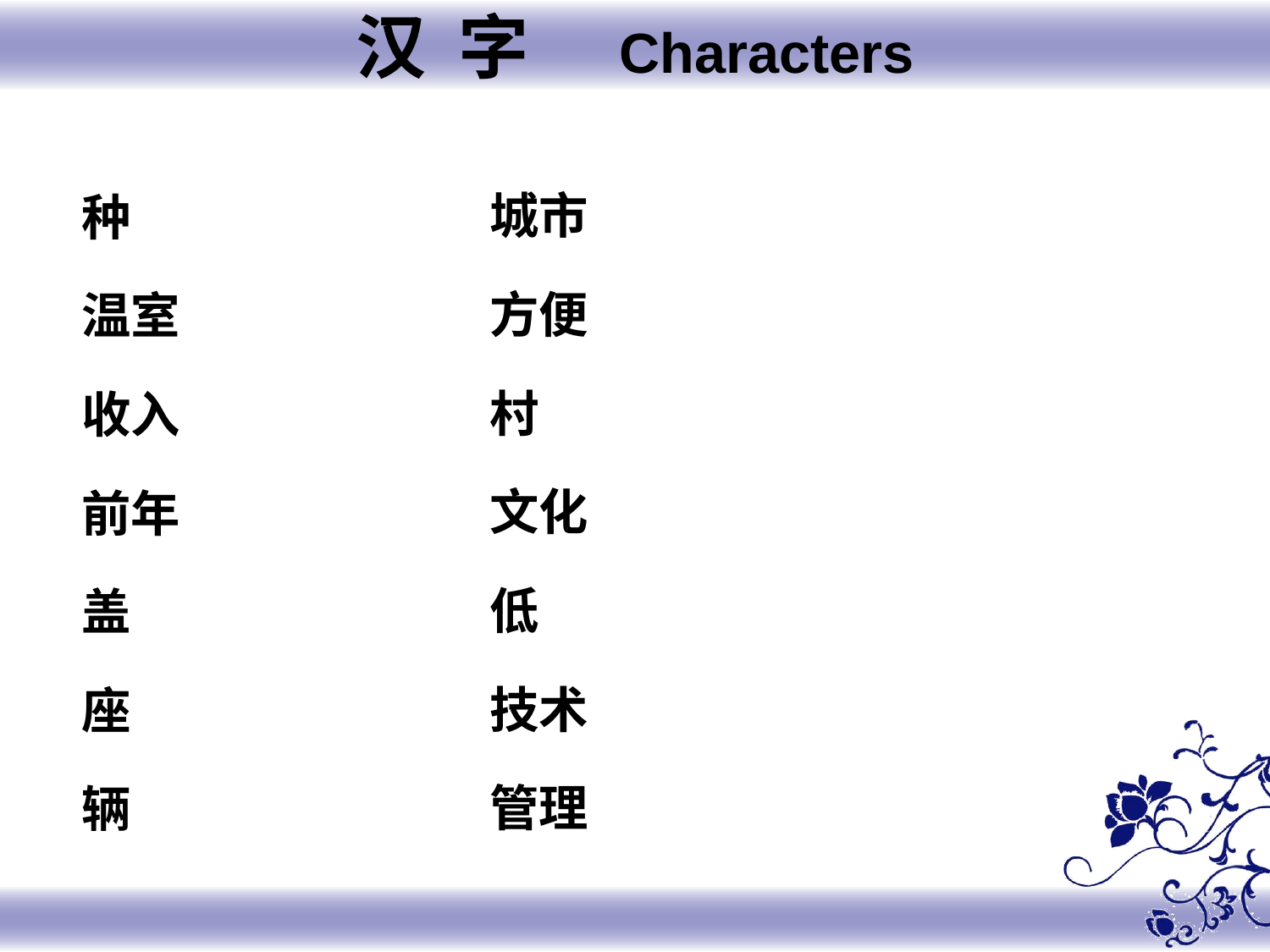

汉  字     Characters
城市
方便
村
文化
低
技术
管理
种
温室
收入
前年
盖
座
辆